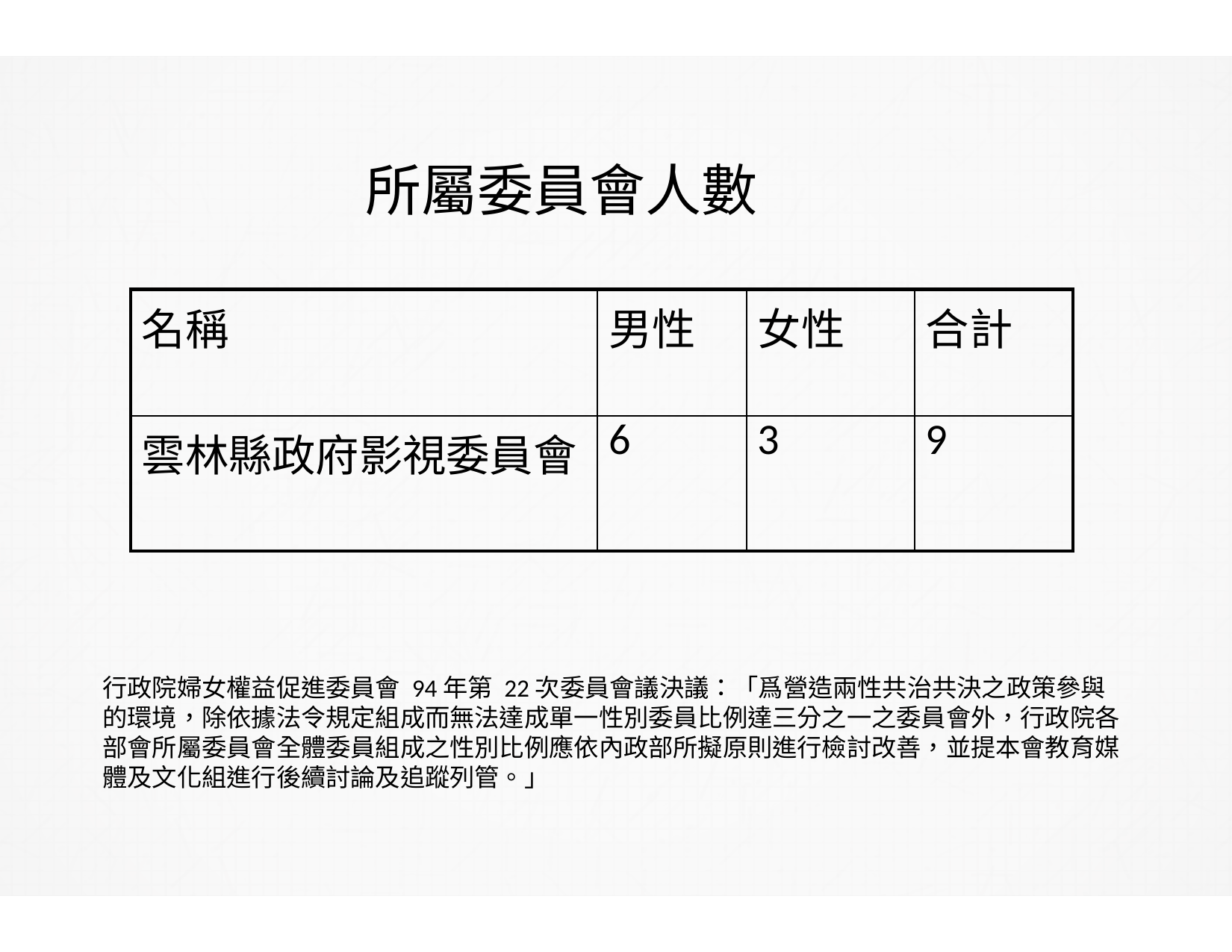

所屬委員會人數
| 名稱 | 男性 | 女性 | 合計 |
| --- | --- | --- | --- |
| 雲林縣政府影視委員會 | 6 | 3 | 9 |
行政院婦女權益促進委員會 94年第 22次委員會議決議：「爲營造兩性共治共決之政策參與的環境，除依據法令規定組成而無法達成單一性別委員比例達三分之一之委員會外，行政院各部會所屬委員會全體委員組成之性別比例應依內政部所擬原則進行檢討改善，並提本會教育媒體及文化組進行後續討論及追蹤列管。」